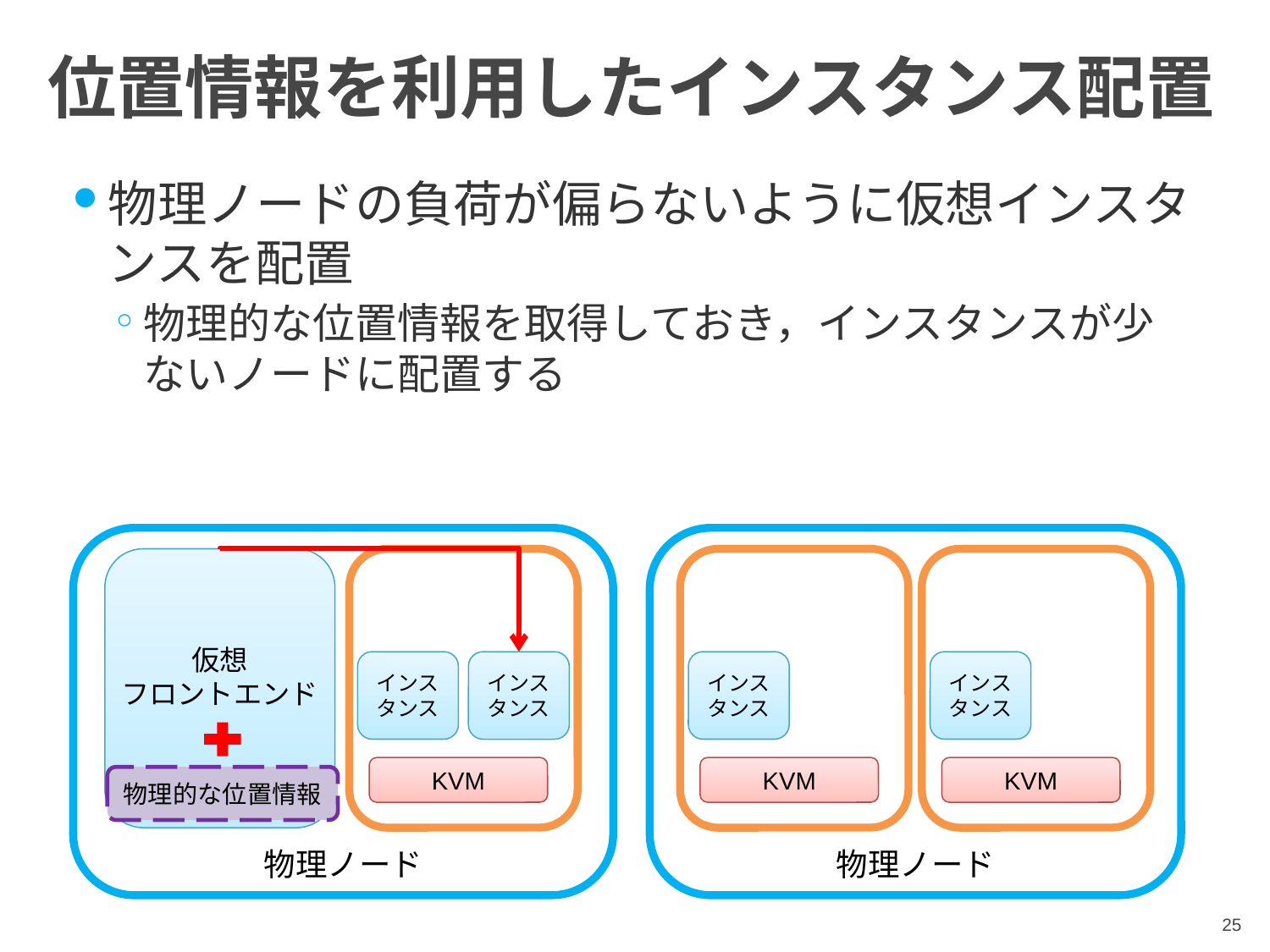

# 位置情報を利用したインスタンス配置
物理ノードの負荷が偏らないように仮想インスタンスを配置
物理的な位置情報を取得しておき，インスタンスが少ないノードに配置する

物理ノード

物理ノード

仮想
フロントエンド
インスタンス
インスタンス
インスタンス
インスタンス

KVM
KVM
KVM
物理的な位置情報
25